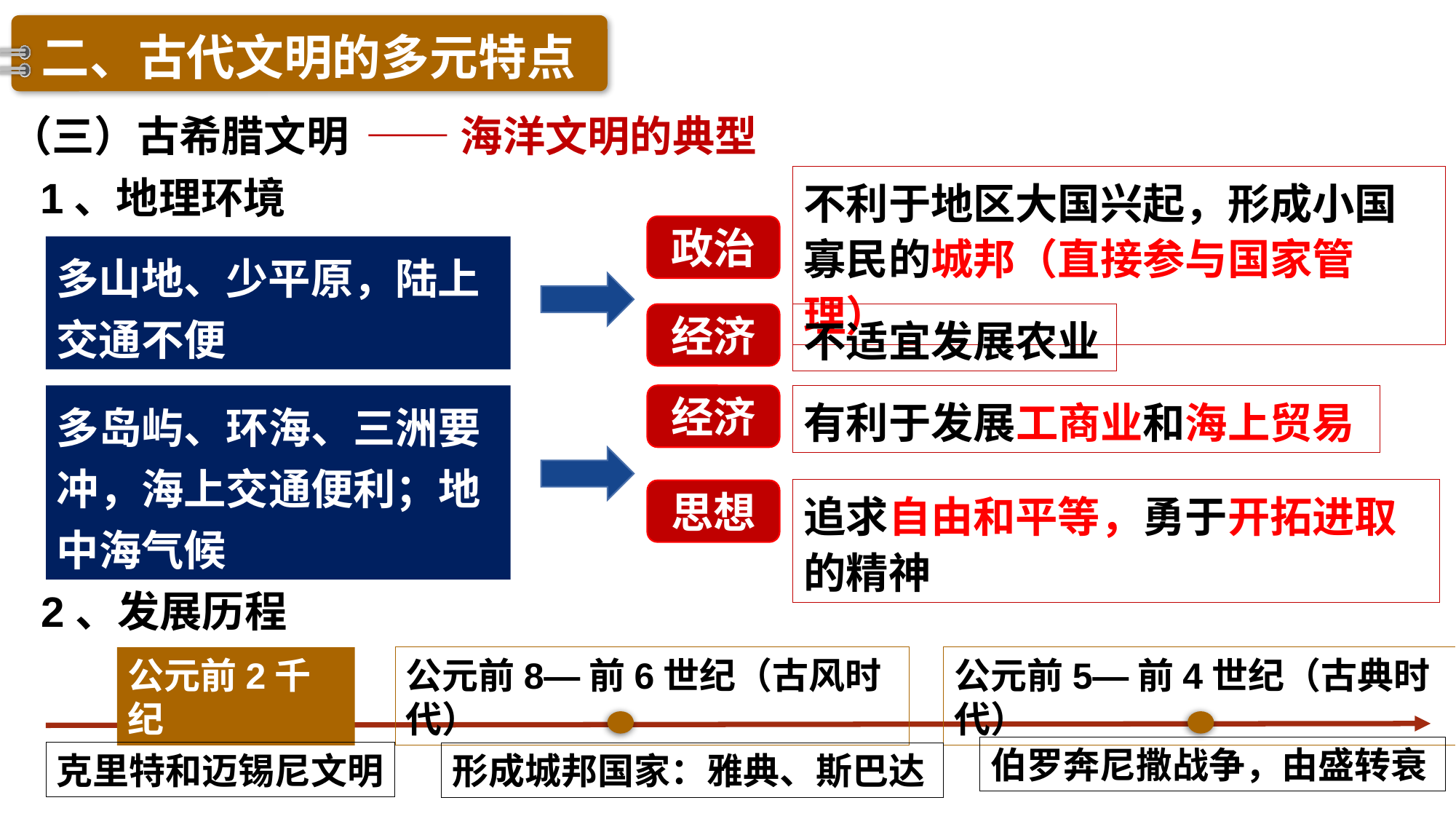

二、古代文明的多元特点
（三）古希腊文明
——海洋文明的典型
1、地理环境
不利于地区大国兴起，形成小国寡民的城邦（直接参与国家管理）
政治
多山地、少平原，陆上交通不便

经济
不适宜发展农业
经济
有利于发展工商业和海上贸易
多岛屿、环海、三洲要冲，海上交通便利；地中海气候

追求自由和平等，勇于开拓进取的精神
思想
2、发展历程
公元前8—前6世纪（古风时代）
公元前5—前4世纪（古典时代）
公元前2千纪

伯罗奔尼撒战争，由盛转衰
克里特和迈锡尼文明
形成城邦国家：雅典、斯巴达